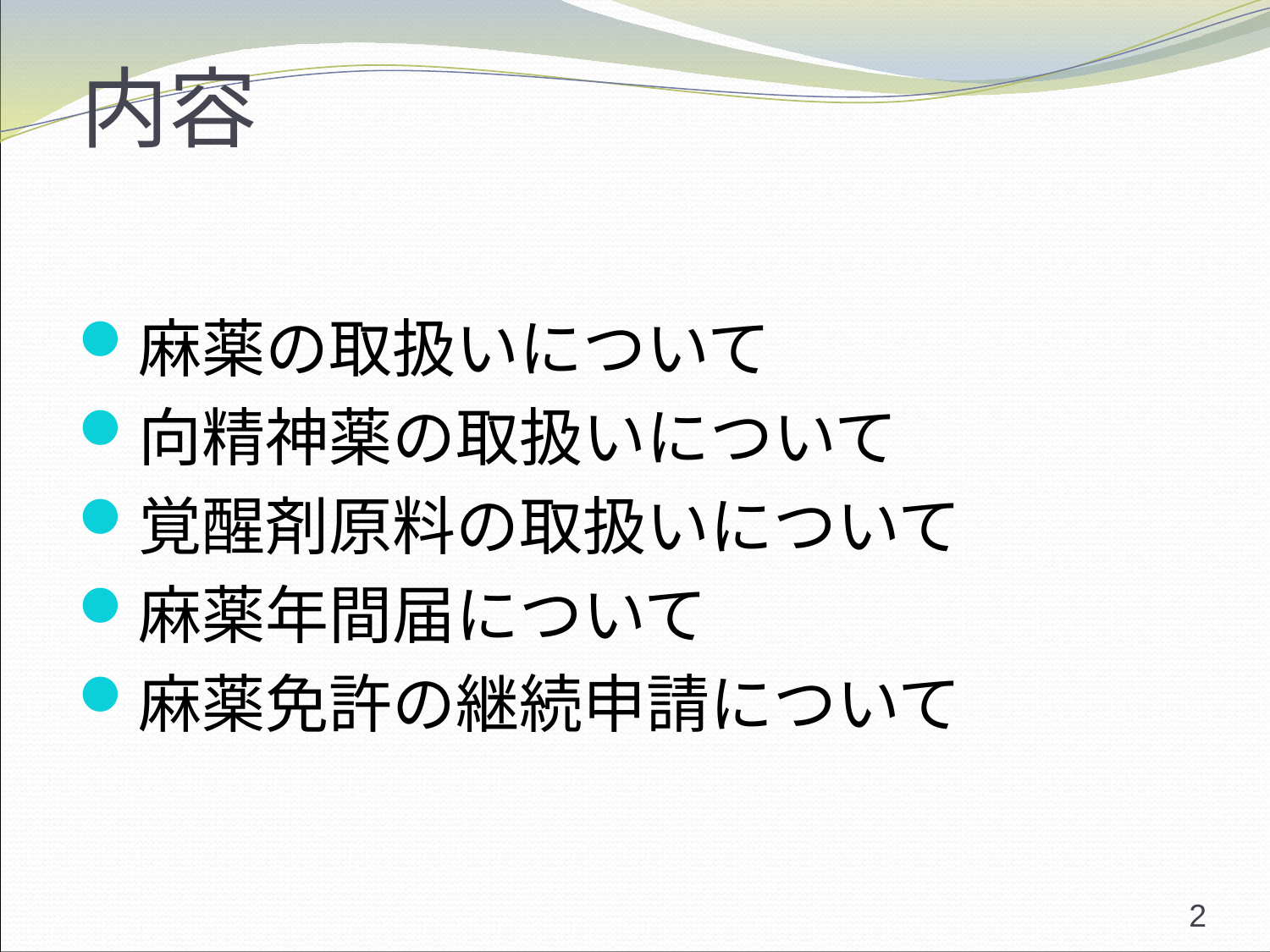

# 内容
麻薬の取扱いについて
向精神薬の取扱いについて
覚醒剤原料の取扱いについて
麻薬年間届について
麻薬免許の継続申請について
2